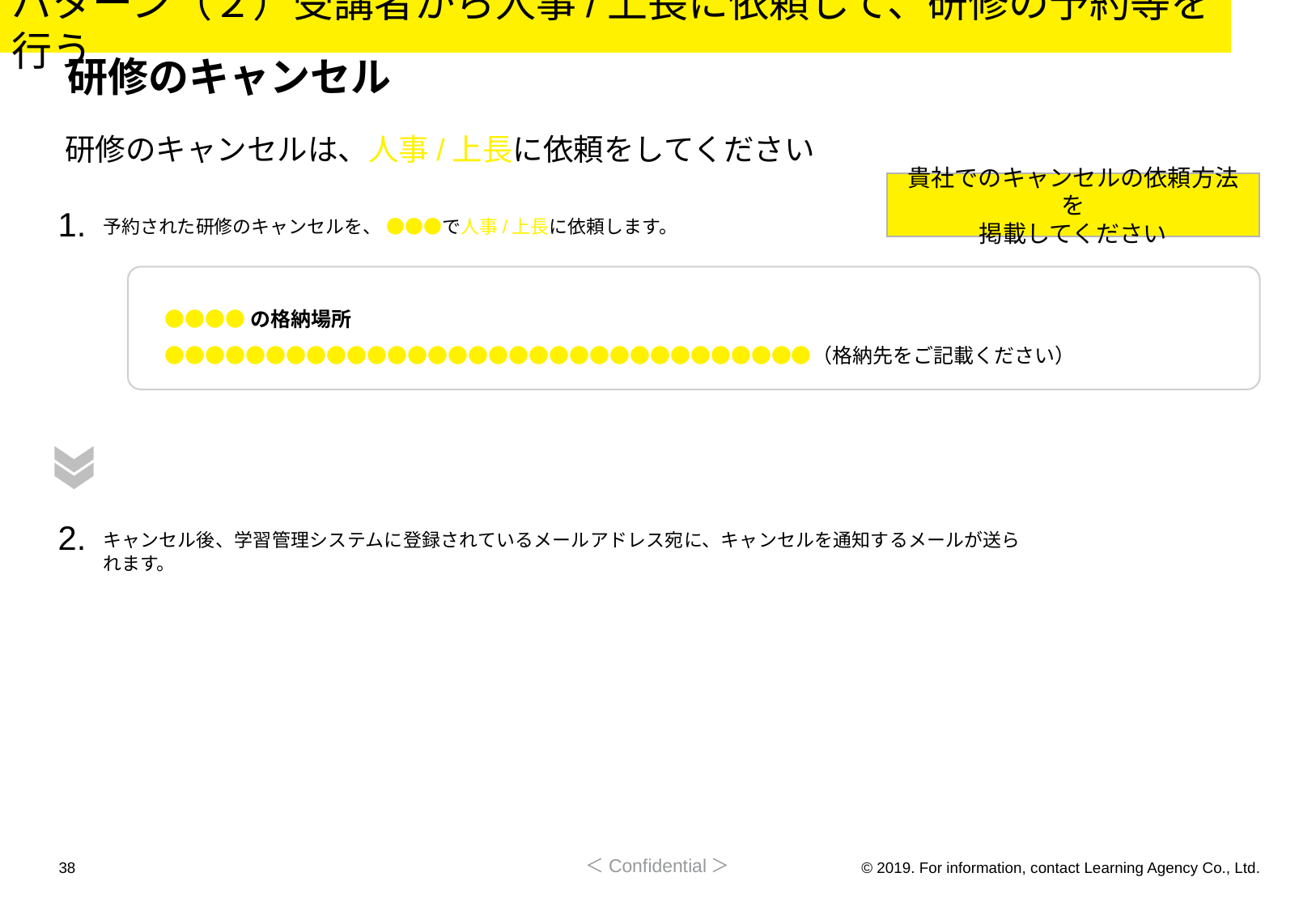

パターン（２）受講者から人事/上長に依頼して、研修の予約等を行う
# 研修のキャンセル
研修のキャンセルは、人事/上長に依頼をしてください
貴社でのキャンセルの依頼方法を
掲載してください
1.
予約された研修のキャンセルを、 ●●●で人事/上長に依頼します。
●●●●の格納場所
●●●●●●●●●●●●●●●●●●●●●●●●●●●●●●●●（格納先をご記載ください）

2.
キャンセル後、学習管理システムに登録されているメールアドレス宛に、キャンセルを通知するメールが送られます。